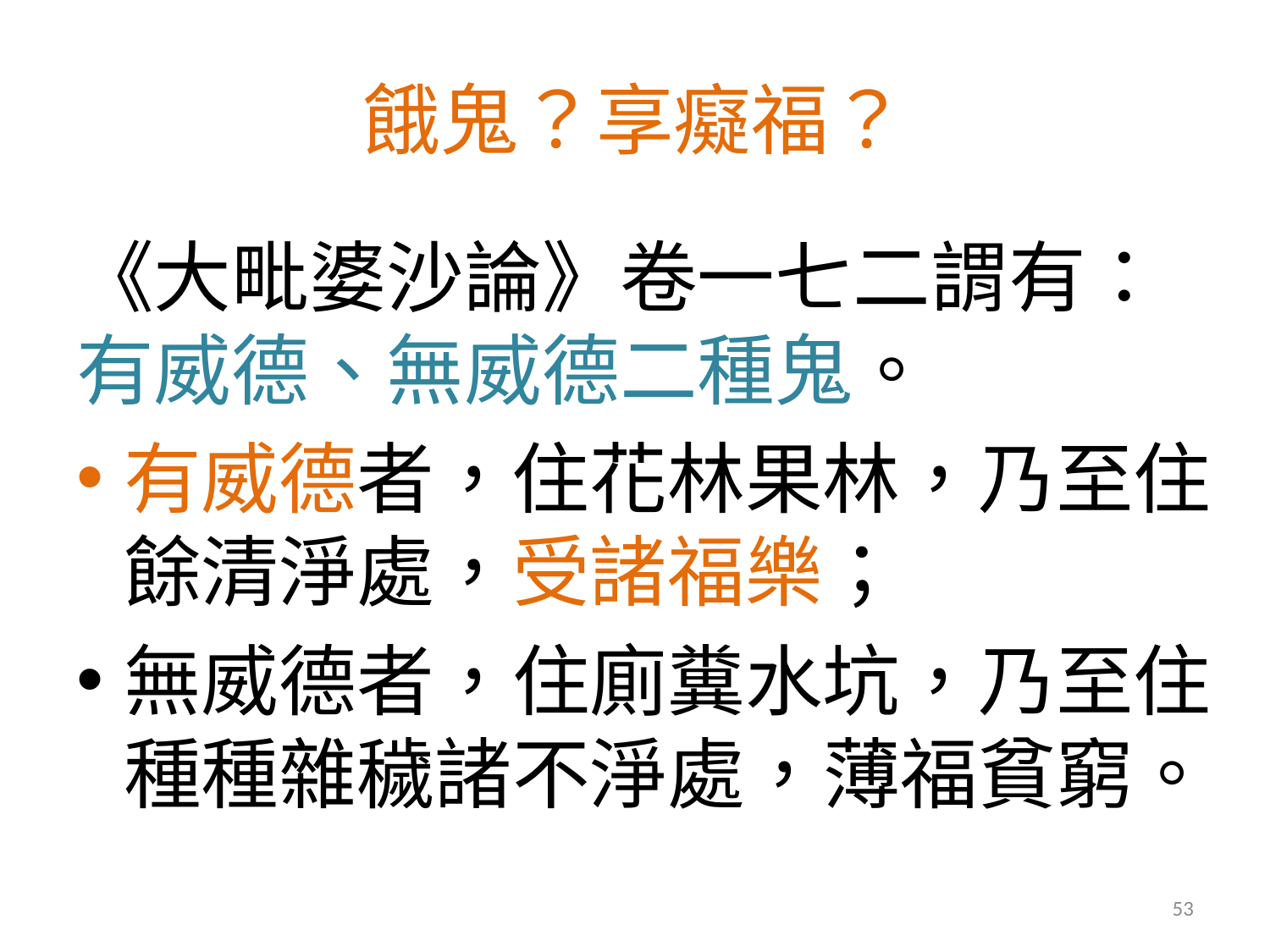

# 餓鬼？享癡福？
《大毗婆沙論》卷一七二謂有：有威德、無威德二種鬼。
有威德者，住花林果林，乃至住餘清淨處，受諸福樂；
無威德者，住廁糞水坑，乃至住種種雜穢諸不淨處，薄福貧窮。
53